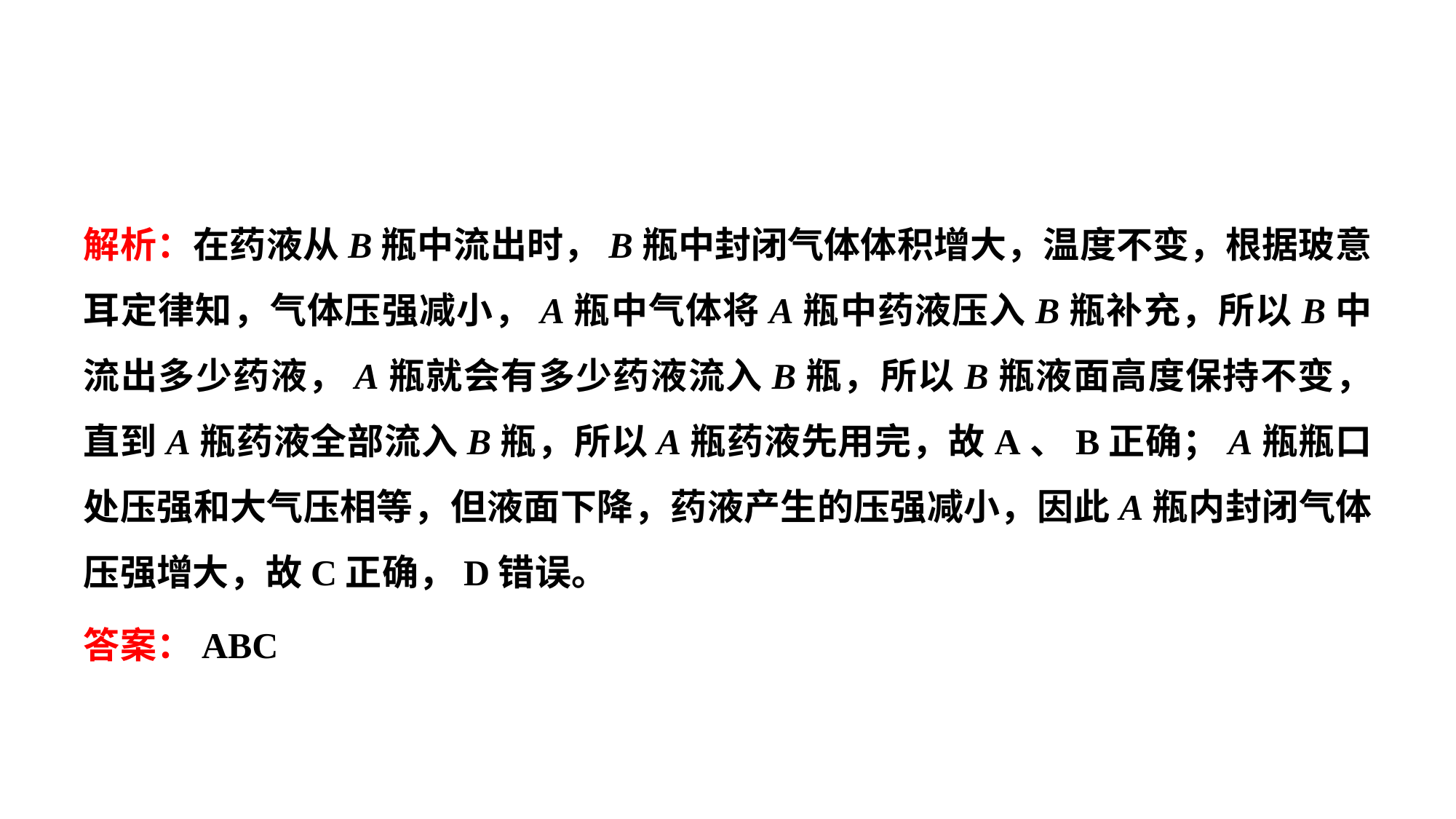

解析：在药液从B瓶中流出时，B瓶中封闭气体体积增大，温度不变，根据玻意耳定律知，气体压强减小，A瓶中气体将A瓶中药液压入B瓶补充，所以B中流出多少药液，A瓶就会有多少药液流入B瓶，所以B瓶液面高度保持不变，直到A瓶药液全部流入B瓶，所以A瓶药液先用完，故A、B正确；A瓶瓶口处压强和大气压相等，但液面下降，药液产生的压强减小，因此A瓶内封闭气体压强增大，故C正确，D错误。
答案：ABC